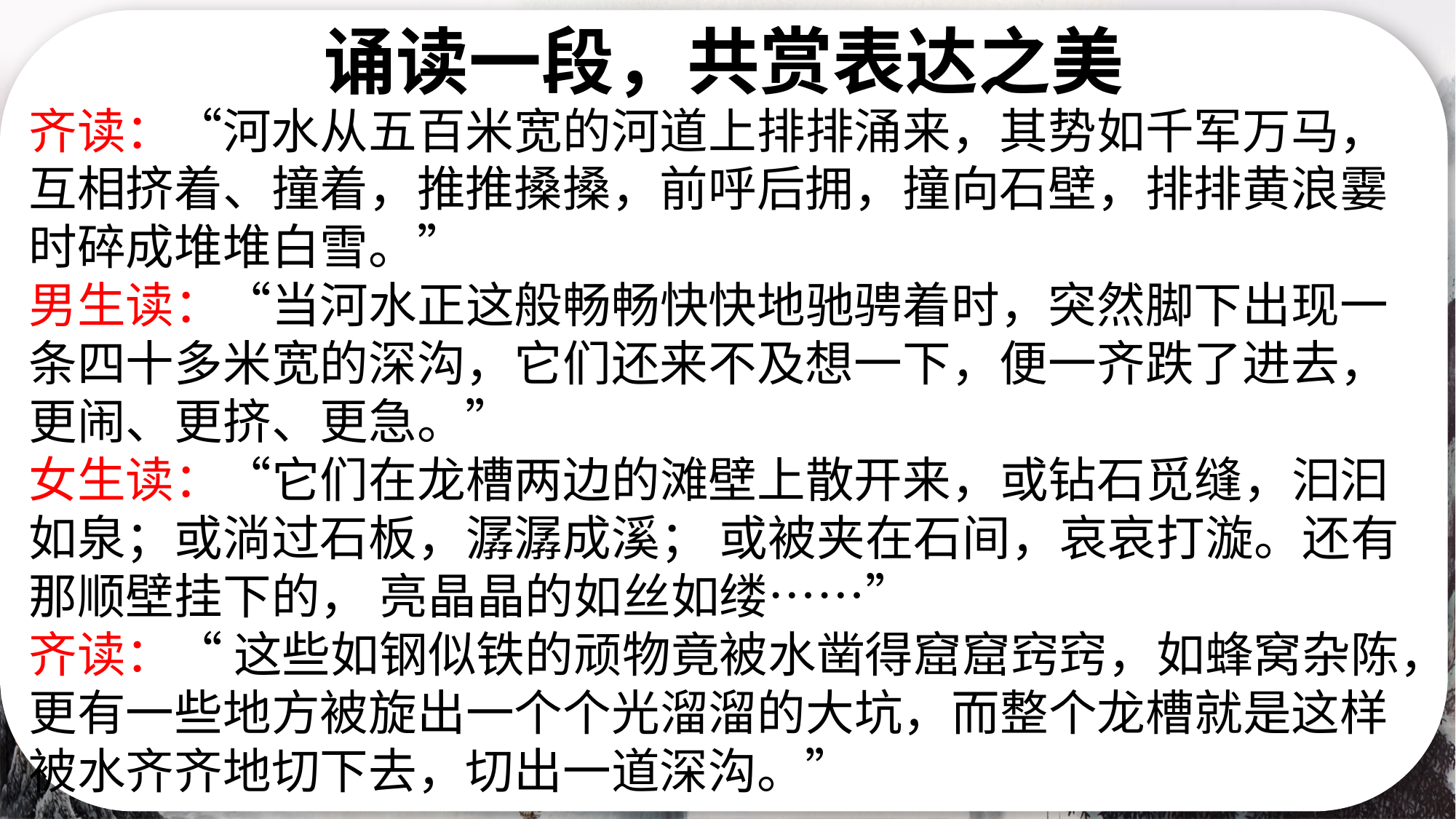

一般而言，游记包括三个要素：
所至（作者的游踪）、
所见（作者在游程中目睹的风貌）、
所感（作者由所见所闻而引发的所思所想）。
诵读一段，共赏表达之美
齐读：“河水从五百米宽的河道上排排涌来，其势如千军万马，互相挤着、撞着，推推搡搡，前呼后拥，撞向石壁，排排黄浪霎时碎成堆堆白雪。”
男生读：“当河水正这般畅畅快快地驰骋着时，突然脚下出现一条四十多米宽的深沟，它们还来不及想一下，便一齐跌了进去，更闹、更挤、更急。”
女生读：“它们在龙槽两边的滩壁上散开来，或钻石觅缝，汩汩如泉；或淌过石板，潺潺成溪； 或被夹在石间，哀哀打漩。还有那顺壁挂下的， 亮晶晶的如丝如缕……”
齐读：“ 这些如钢似铁的顽物竟被水凿得窟窟窍窍，如蜂窝杂陈，更有一些地方被旋出一个个光溜溜的大坑，而整个龙槽就是这样被水齐齐地切下去，切出一道深沟。”